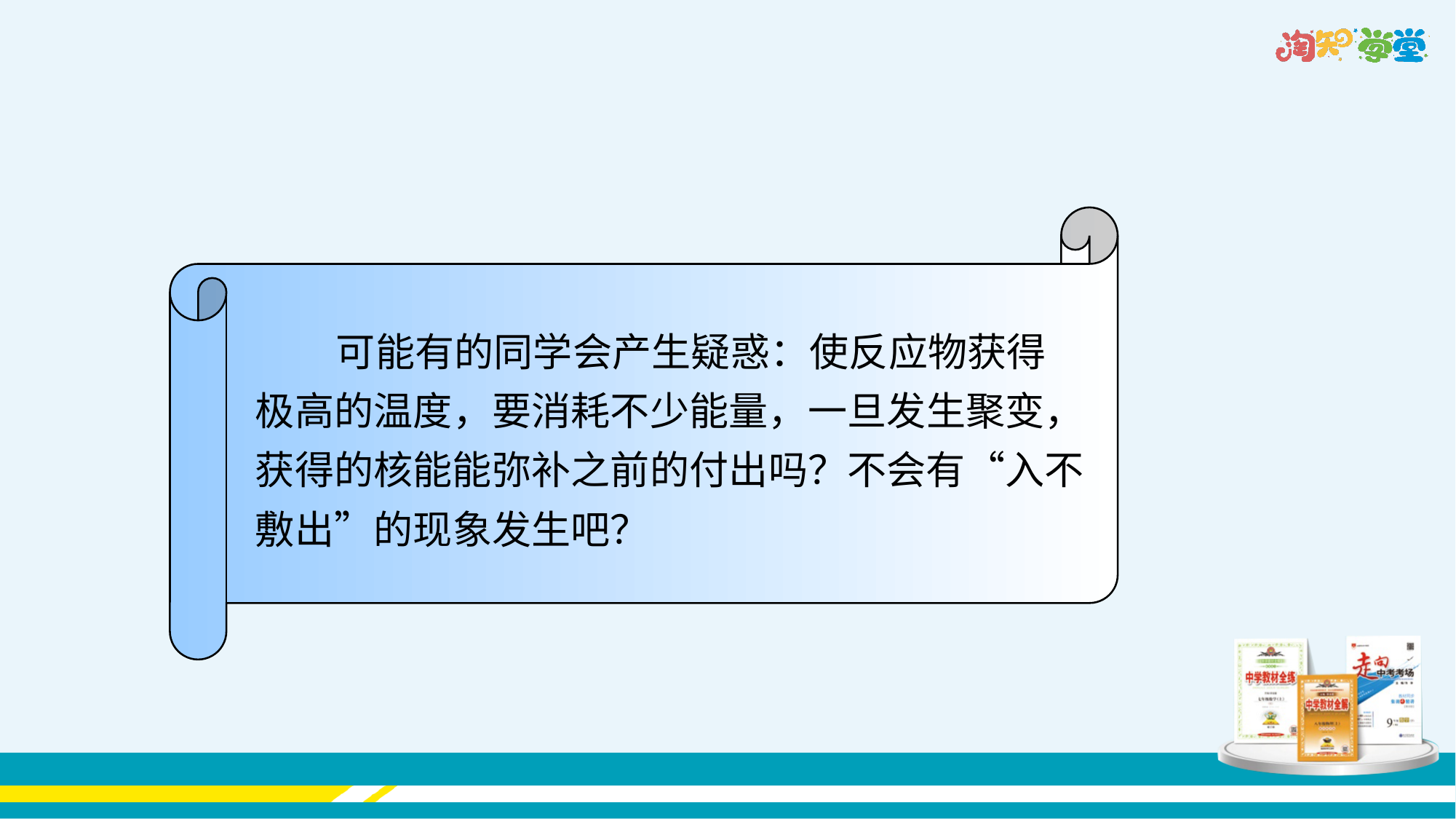

可能有的同学会产生疑惑：使反应物获得极高的温度，要消耗不少能量，一旦发生聚变，获得的核能能弥补之前的付出吗？不会有“入不敷出”的现象发生吧？